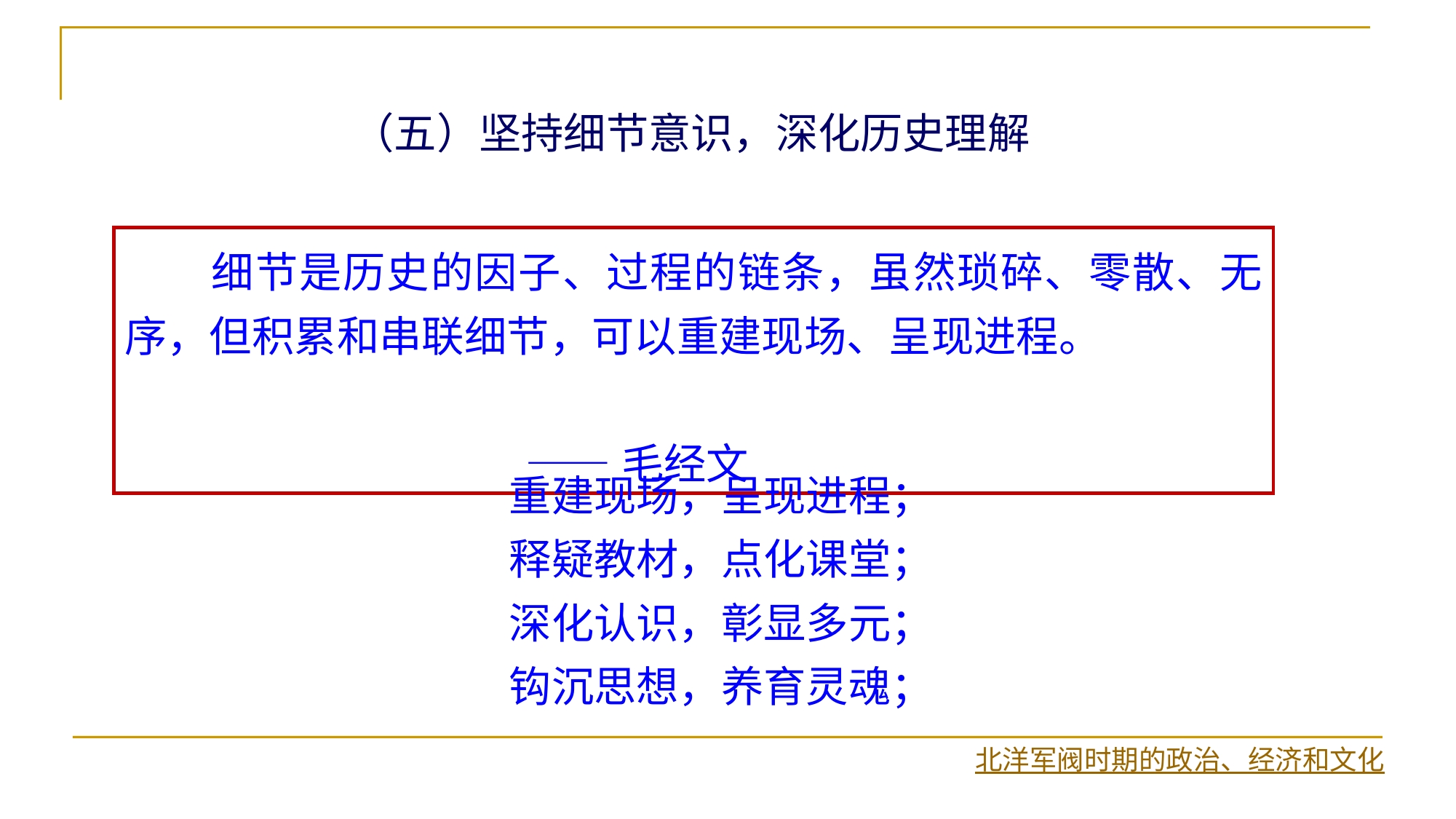

（五）坚持细节意识，深化历史理解
   细节是历史的因子、过程的链条，虽然琐碎、零散、无序，但积累和串联细节，可以重建现场、呈现进程。
                                      ——毛经文
重建现场，呈现进程；
释疑教材，点化课堂；
深化认识，彰显多元；
钩沉思想，养育灵魂；
北洋军阀时期的政治、经济和文化